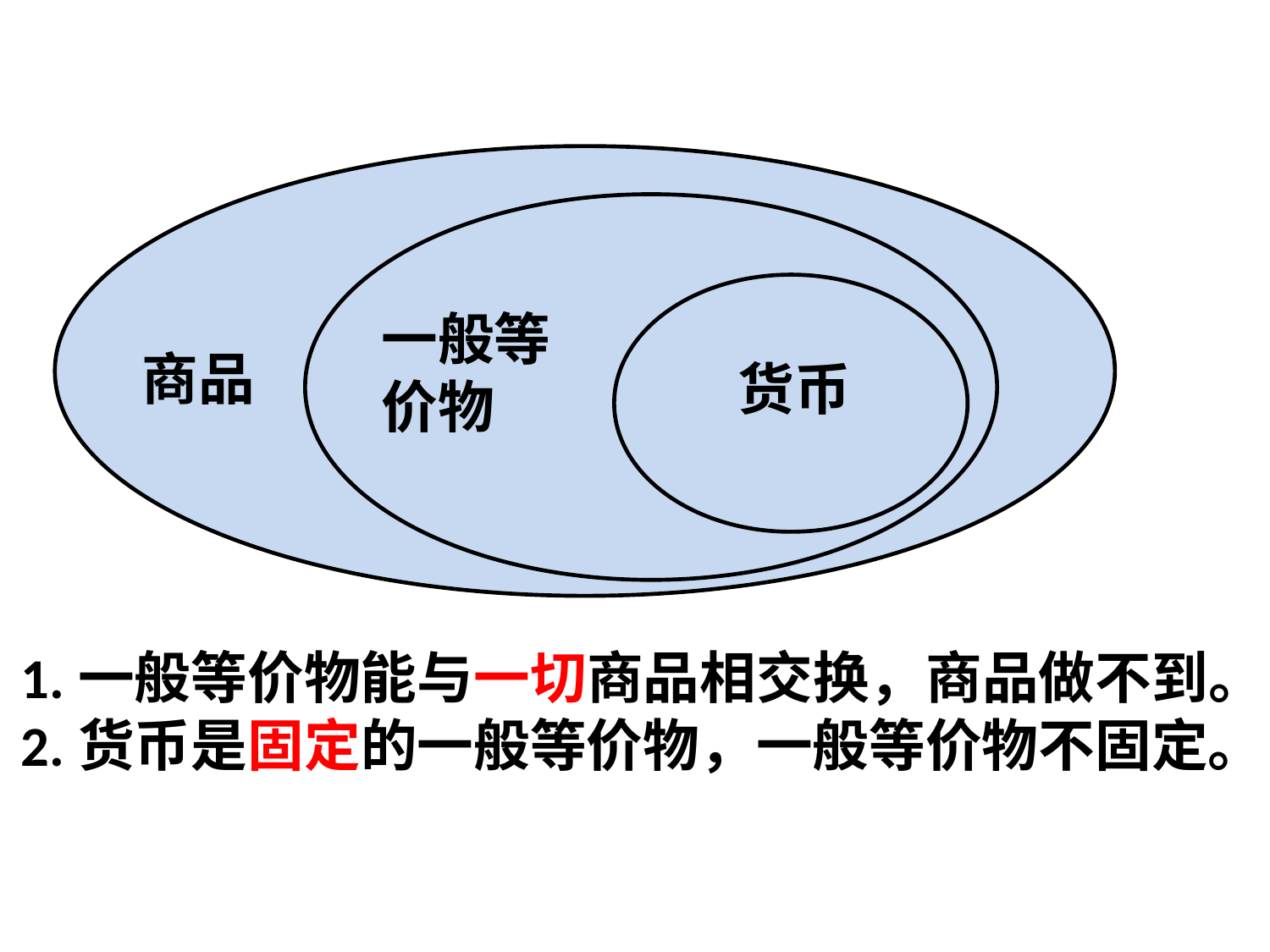

一般等价物
商品
货币
1.一般等价物能与一切商品相交换，商品做不到。
2.货币是固定的一般等价物，一般等价物不固定。